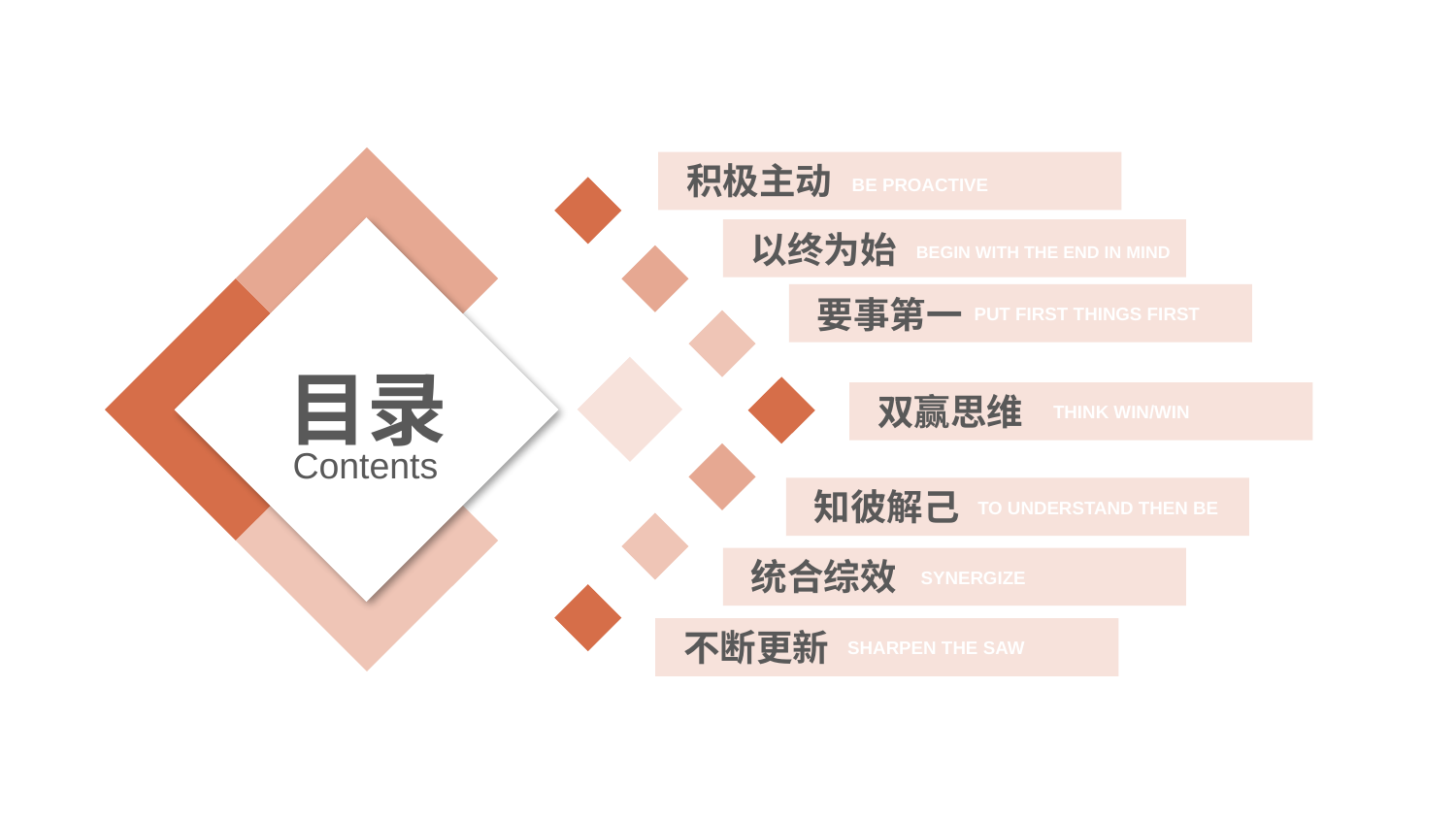

积极主动

BE PROACTIVE

目录
Contents

以终为始
BEGIN WITH THE END IN MIND

要事第一
PUT FIRST THINGS FIRST

双赢思维

THINK WIN/WIN

知彼解己

TO UNDERSTAND THEN BE

统合综效

SYNERGIZE

不断更新

SHARPEN THE SAW